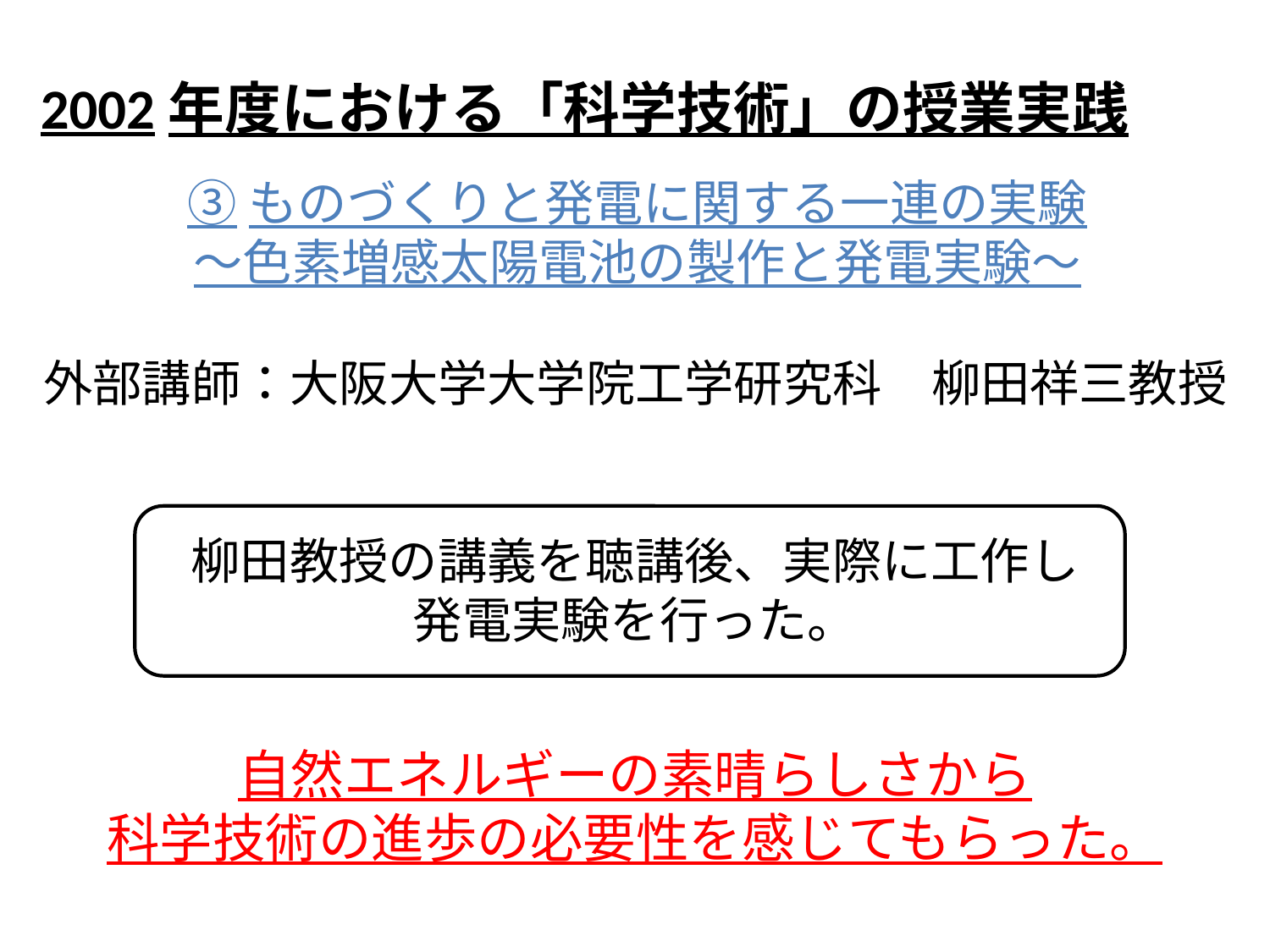

2002年度における「科学技術」の授業実践
③ものづくりと発電に関する一連の実験
～色素増感太陽電池の製作と発電実験～
外部講師：大阪大学大学院工学研究科　柳田祥三教授

柳田教授の講義を聴講後、実際に工作し
発電実験を行った。
自然エネルギーの素晴らしさから
科学技術の進歩の必要性を感じてもらった。